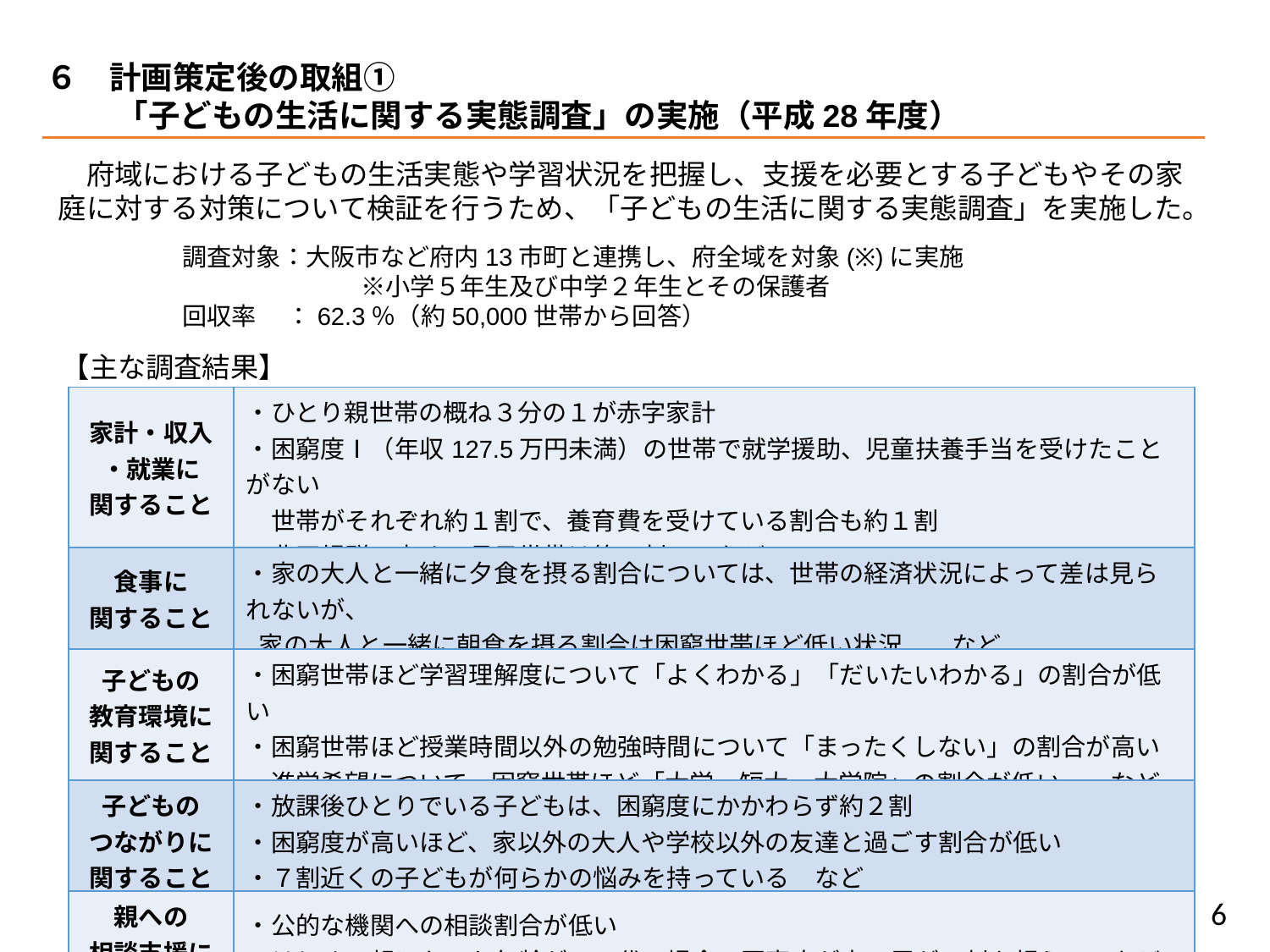

６　計画策定後の取組①
　　 「子どもの生活に関する実態調査」の実施（平成28年度）
　府域における子どもの生活実態や学習状況を把握し、支援を必要とする子どもやその家庭に対する対策について検証を行うため、「子どもの生活に関する実態調査」を実施した。

　　　　　調査対象：大阪市など府内13市町と連携し、府全域を対象(※)に実施
　　　　　　　　　　　　 ※小学５年生及び中学２年生とその保護者
　　　　　回収率　 ：62.3％（約50,000世帯から回答）
【主な調査結果】
| 家計・収入 ・就業に 関すること | ・ひとり親世帯の概ね３分の１が赤字家計 ・困窮度Ⅰ（年収127.5万円未満）の世帯で就学援助、児童扶養手当を受けたことがない 　世帯がそれぞれ約１割で、養育費を受けている割合も約１割 ・非正規群に占める母子世帯は約７割　　など |
| --- | --- |
| 食事に 関すること | ・家の大人と一緒に夕食を摂る割合については、世帯の経済状況によって差は見られないが、 家の大人と一緒に朝食を摂る割合は困窮世帯ほど低い状況　　など |
| 子どもの 教育環境に 関すること | ・困窮世帯ほど学習理解度について「よくわかる」「だいたいわかる」の割合が低い ・困窮世帯ほど授業時間以外の勉強時間について「まったくしない」の割合が高い ・進学希望について、困窮世帯ほど「大学・短大・大学院」の割合が低い　　など |
| 子どもの つながりに 関すること | ・放課後ひとりでいる子どもは、困窮度にかかわらず約２割 ・困窮度が高いほど、家以外の大人や学校以外の友達と過ごす割合が低い ・７割近くの子どもが何らかの悩みを持っている　など |
| 親への 相談支援に 関すること | ・公的な機関への相談割合が低い ・はじめて親になった年齢が１０代の場合、困窮度が高い層が８割を超える　など |
6